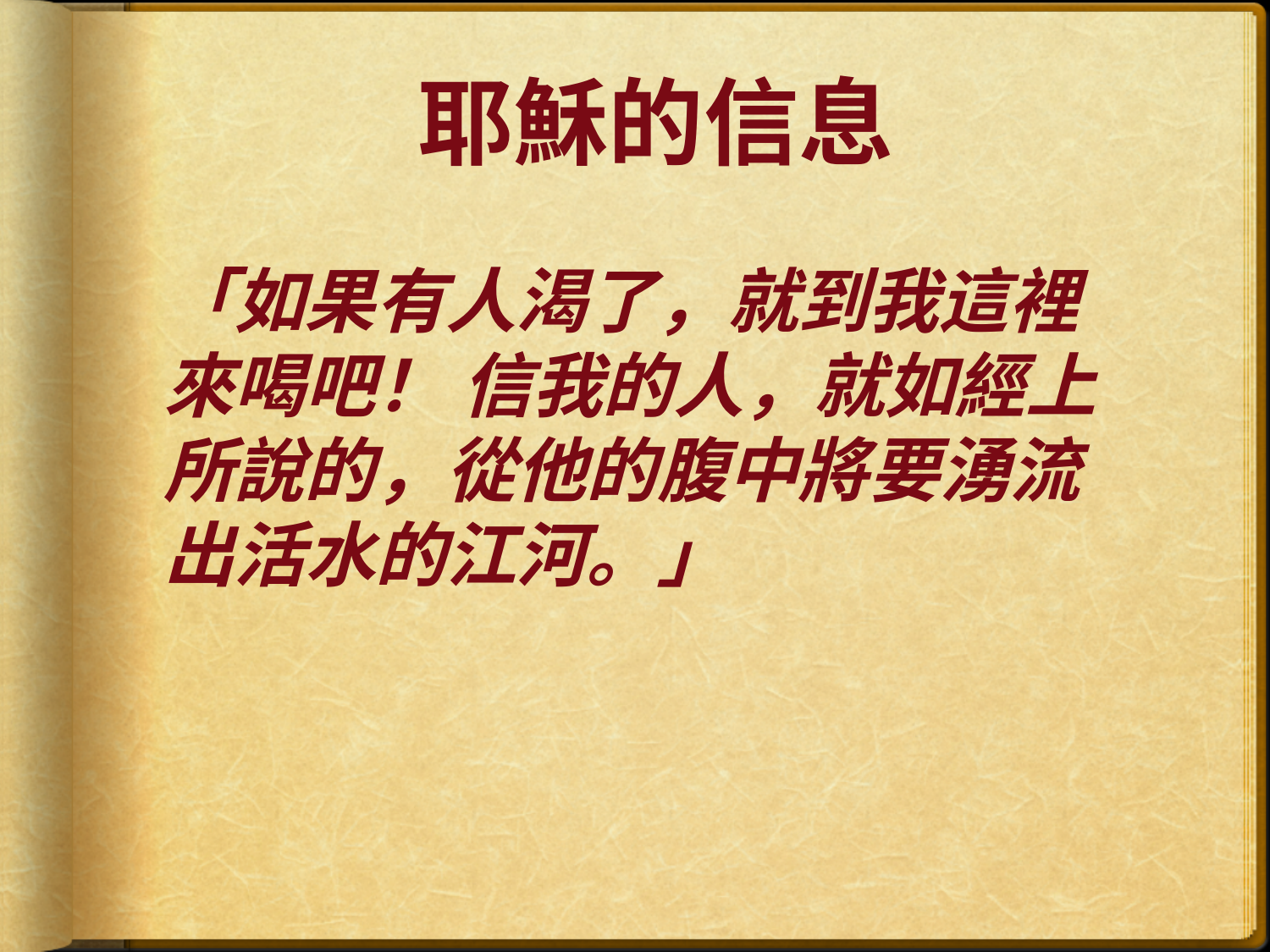

# 耶穌的信息
「如果有人渴了，就到我這裡來喝吧！ 信我的人，就如經上所說的，從他的腹中將要湧流出活水的江河。」